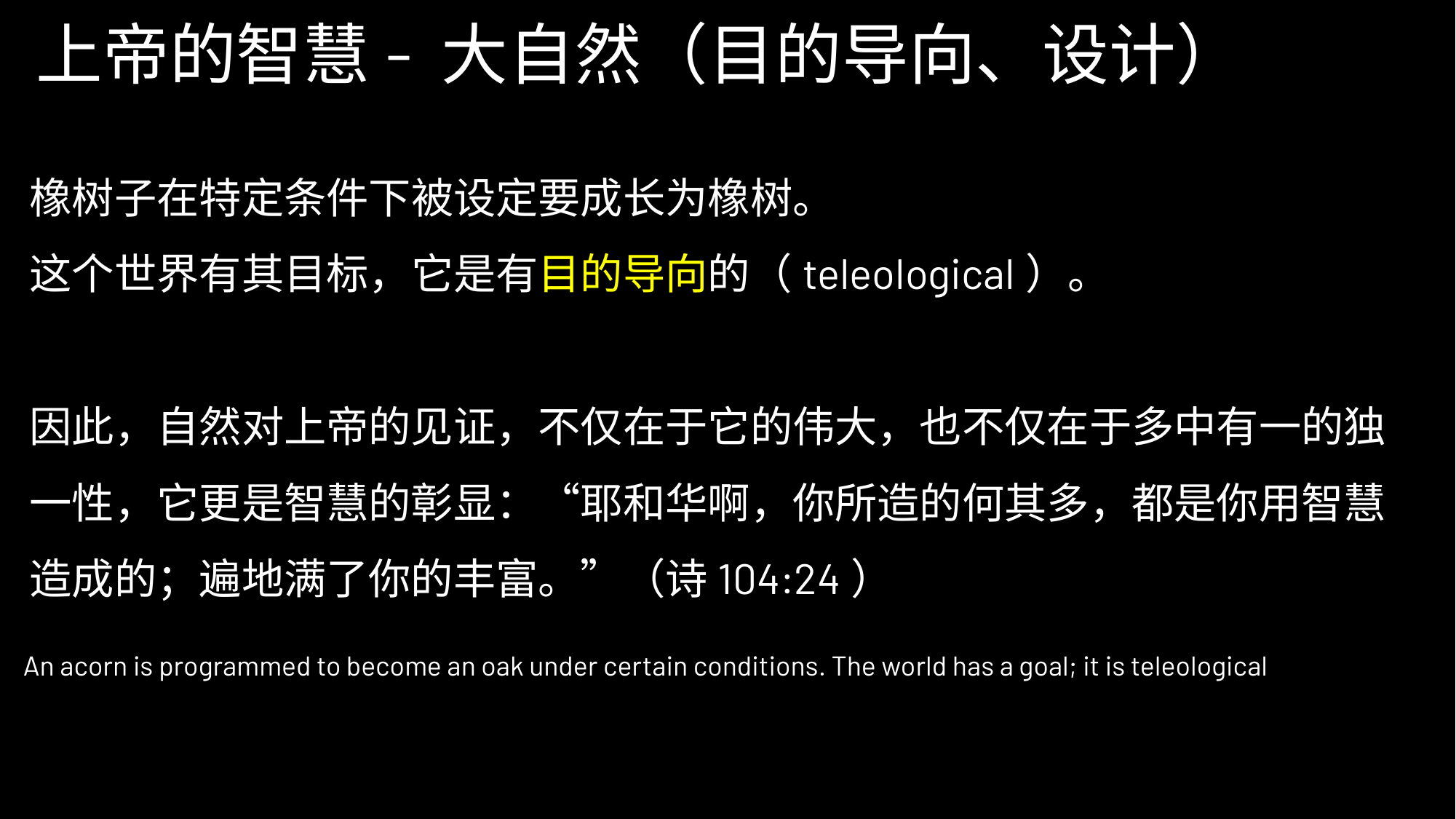

# 上帝的智慧- 大自然（目的导向、设计）

橡树子在特定条件下被设定要成长为橡树。
这个世界有其目标，它是有目的导向的（teleological）。

因此，自然对上帝的见证，不仅在于它的伟大，也不仅在于多中有一的独一性，它更是智慧的彰显：“耶和华啊，你所造的何其多，都是你用智慧造成的；遍地满了你的丰富。”（诗104:24）
An acorn is programmed to become an oak under certain conditions. The world has a goal; it is teleological